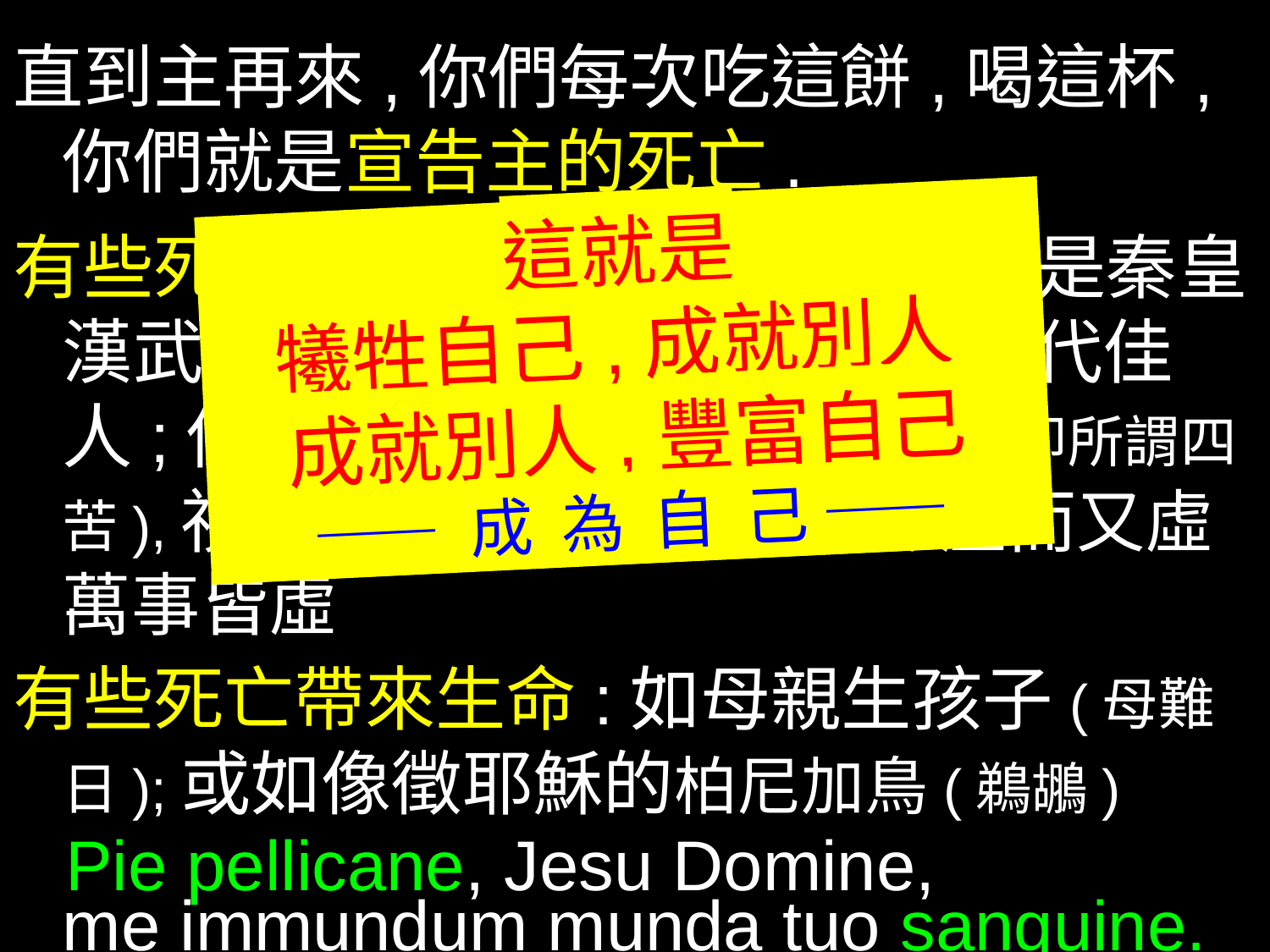

直到主再來,你們每次吃這餅,喝這杯,你們就是宣告主的死亡.
有些死亡是消失:俱往矣,無論你是秦皇漢武唐宗宋祖,是英雄豪傑或絕代佳人;佛教有稱生老病死皆苦的(即所謂四苦),視一切如夢如幻如泡如影虛而又虛萬事皆虛
有些死亡帶來生命:如母親生孩子(母難日);或如像徵耶穌的柏尼加鳥(鵜鶘)
   Pie pellicane, Jesu Domine,
me immundum munda tuo sanguine.(血)

這就是
犧牲自己,成就別人
成就別人,豐富自己
—— 成  為  自  己 ——